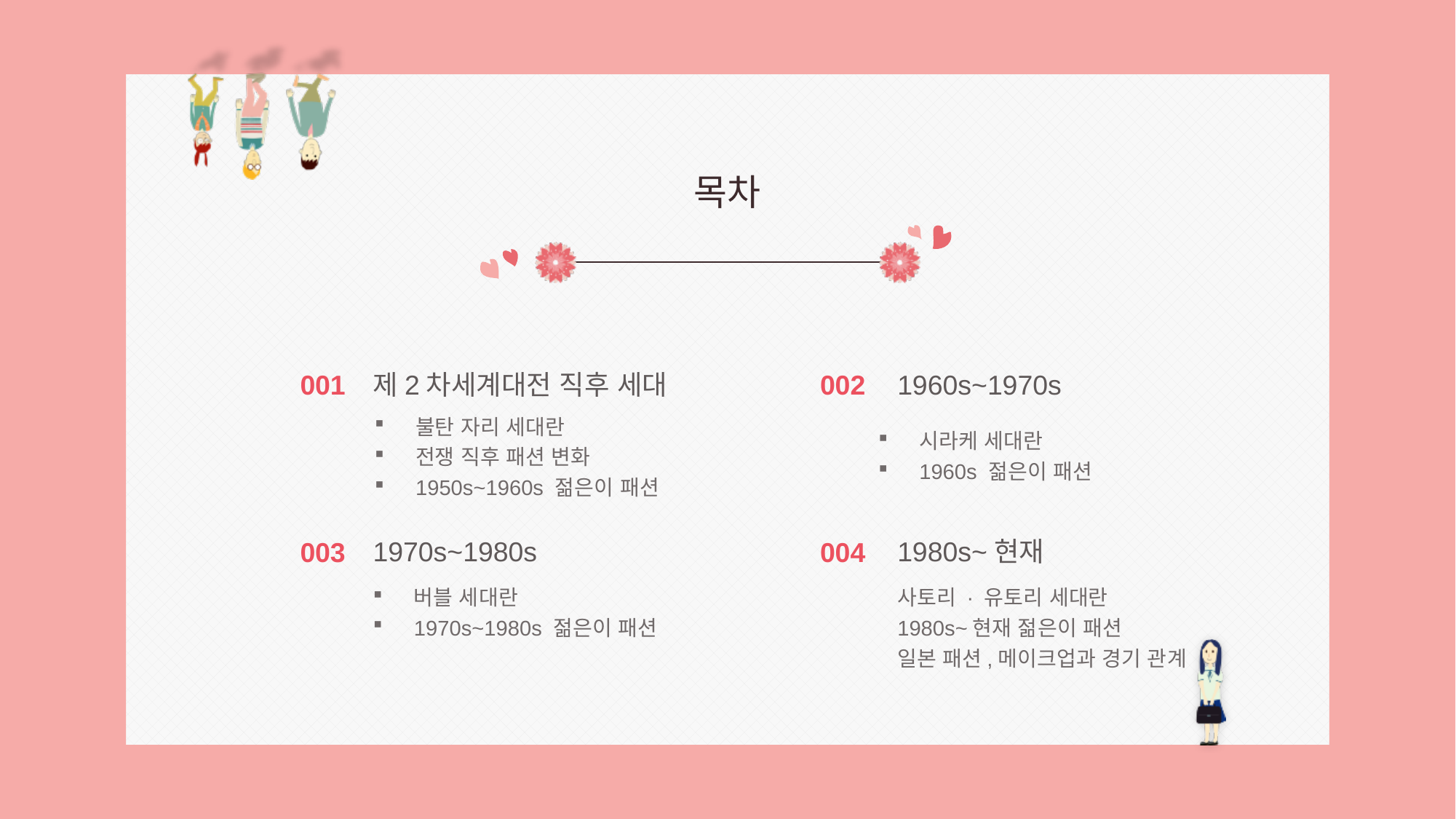

목차

001
제2차세계대전 직후 세대
002
1960s~1970s
시라케 세대란
1960s 젊은이 패션
불탄 자리 세대란
전쟁 직후 패션 변화
1950s~1960s 젊은이 패션

1970s~1980s
1980s~현재
003
004
버블 세대란
1970s~1980s 젊은이 패션

사토리 · 유토리 세대란
1980s~현재 젊은이 패션
일본 패션,메이크업과 경기 관계